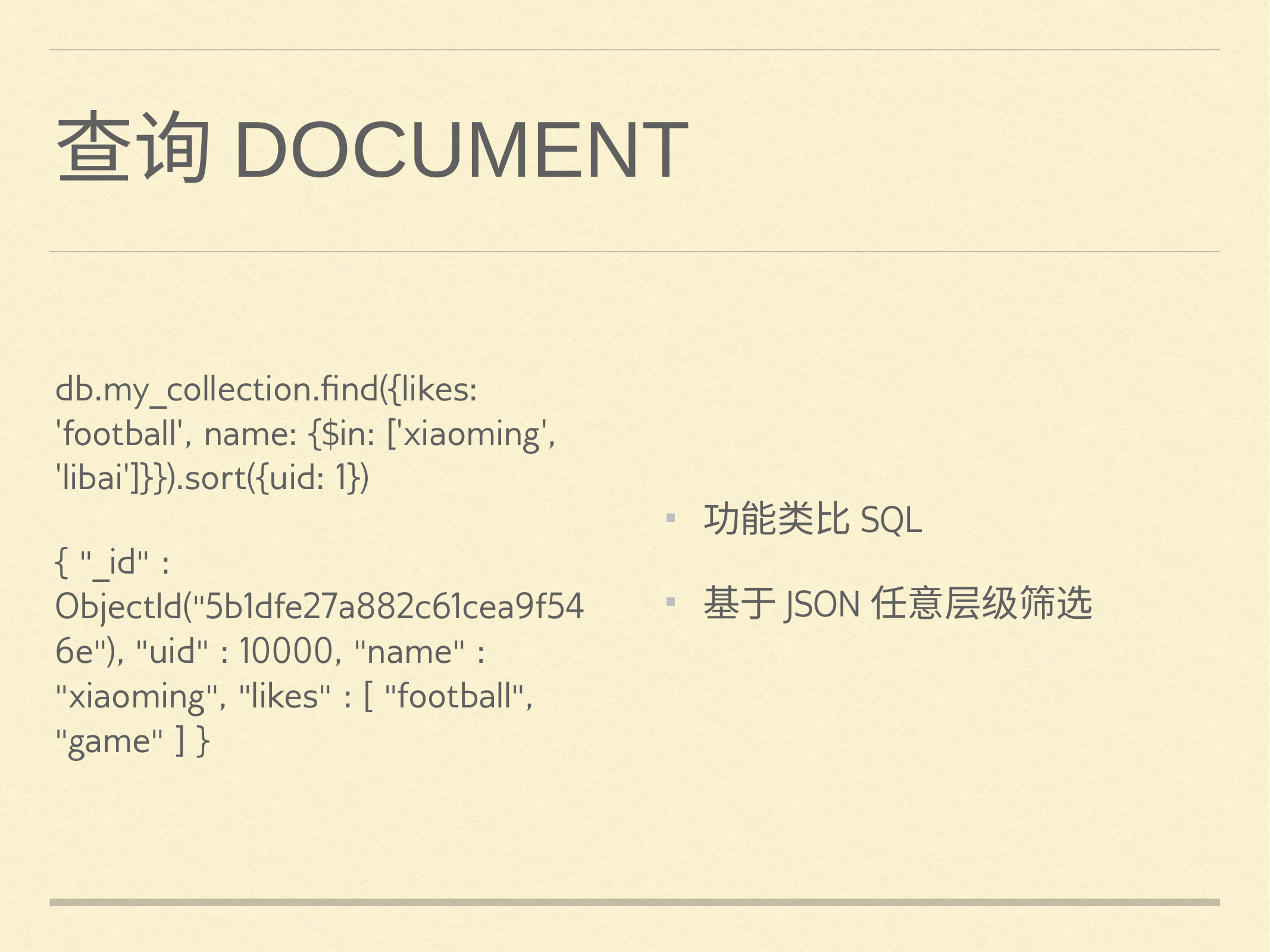

# 查询document
功能类比SQL
基于JSON任意层级筛选
db.my_collection.find({likes: 'football', name: {$in: ['xiaoming', 'libai']}}).sort({uid: 1})
{ "_id" : ObjectId("5b1dfe27a882c61cea9f546e"), "uid" : 10000, "name" : "xiaoming", "likes" : [ "football", "game" ] }